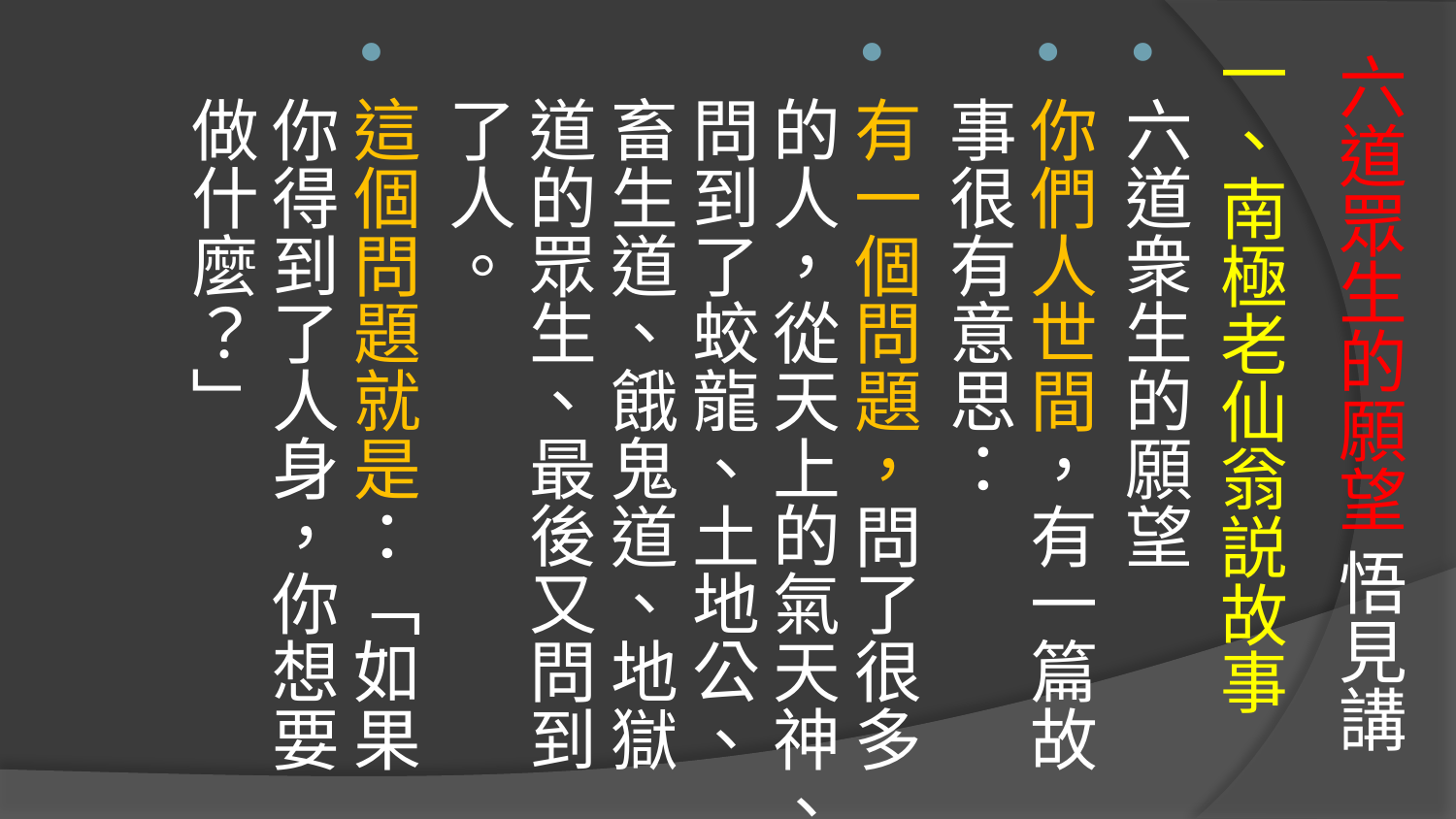

一、南極老仙翁説故事
六道衆生的願望
你們人世間，有一篇故事很有意思：
有一個問題，問了很多的人，從天上的氣天神、問到了蛟龍、土地公、畜生道、餓鬼道、地獄道的眾生、最後又問到了人。
這個問題就是：「如果你得到了人身，你想要做什麼？」

# 六道眾生的願望 悟見講